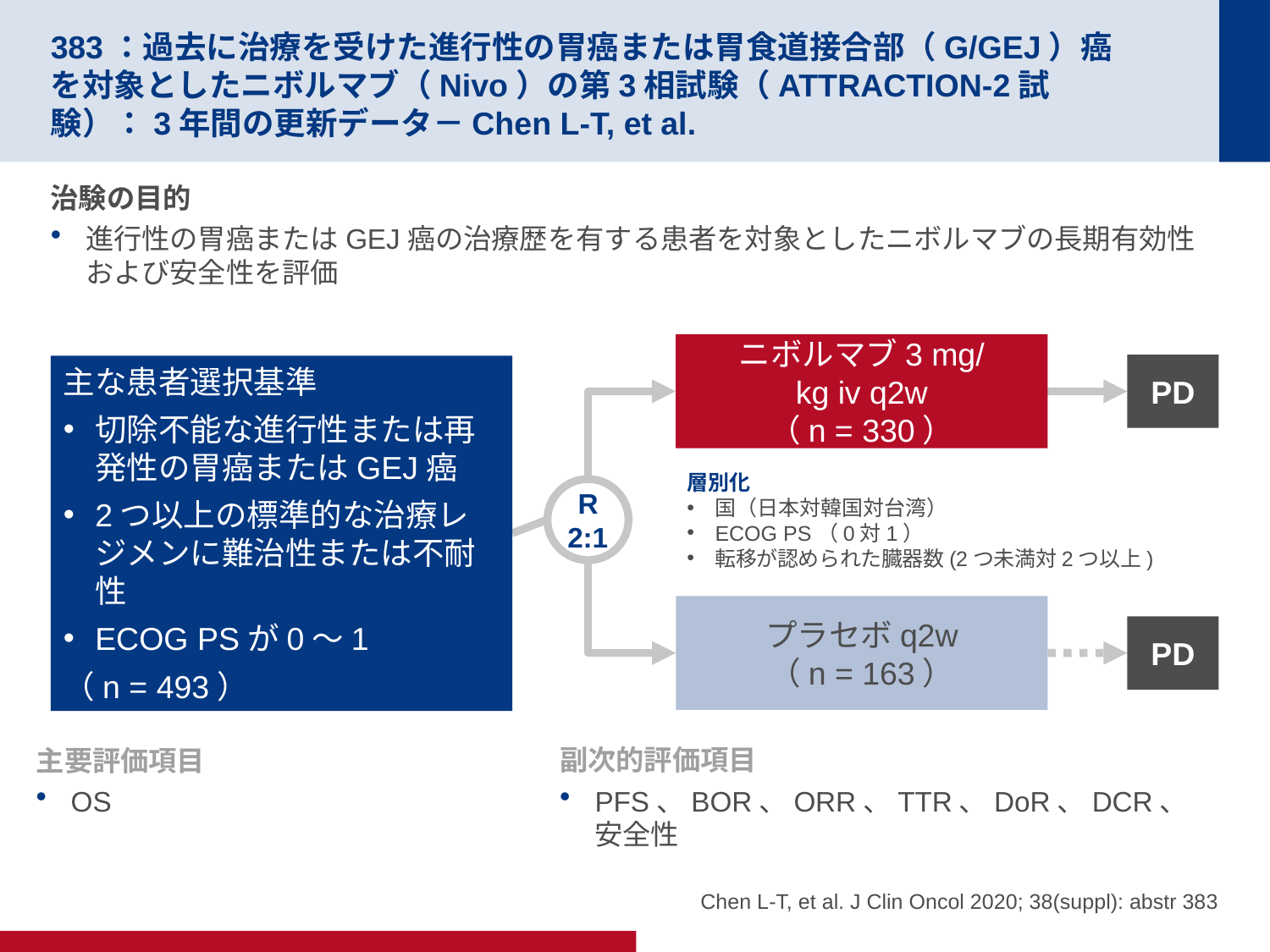

# 383：過去に治療を受けた進行性の胃癌または胃食道接合部（G/GEJ）癌を対象としたニボルマブ（Nivo）の第3相試験（ATTRACTION-2試験）：3年間の更新データ－Chen L-T, et al.
治験の目的
進行性の胃癌またはGEJ癌の治療歴を有する患者を対象としたニボルマブの長期有効性および安全性を評価
ニボルマブ3 mg/kg iv q2w
（n = 330）
PD
主な患者選択基準
切除不能な進行性または再発性の胃癌またはGEJ癌
2つ以上の標準的な治療レジメンに難治性または不耐性
ECOG PSが0～1
（n = 493）
層別化
国（日本対韓国対台湾）
ECOG PS（0対1）
転移が認められた臓器数(2つ未満対2つ以上)
R
2:1
プラセボq2w
（n = 163）
PD
主要評価項目
OS

副次的評価項目
PFS、BOR、ORR、TTR、DoR、DCR、安全性
Chen L-T, et al. J Clin Oncol 2020; 38(suppl): abstr 383